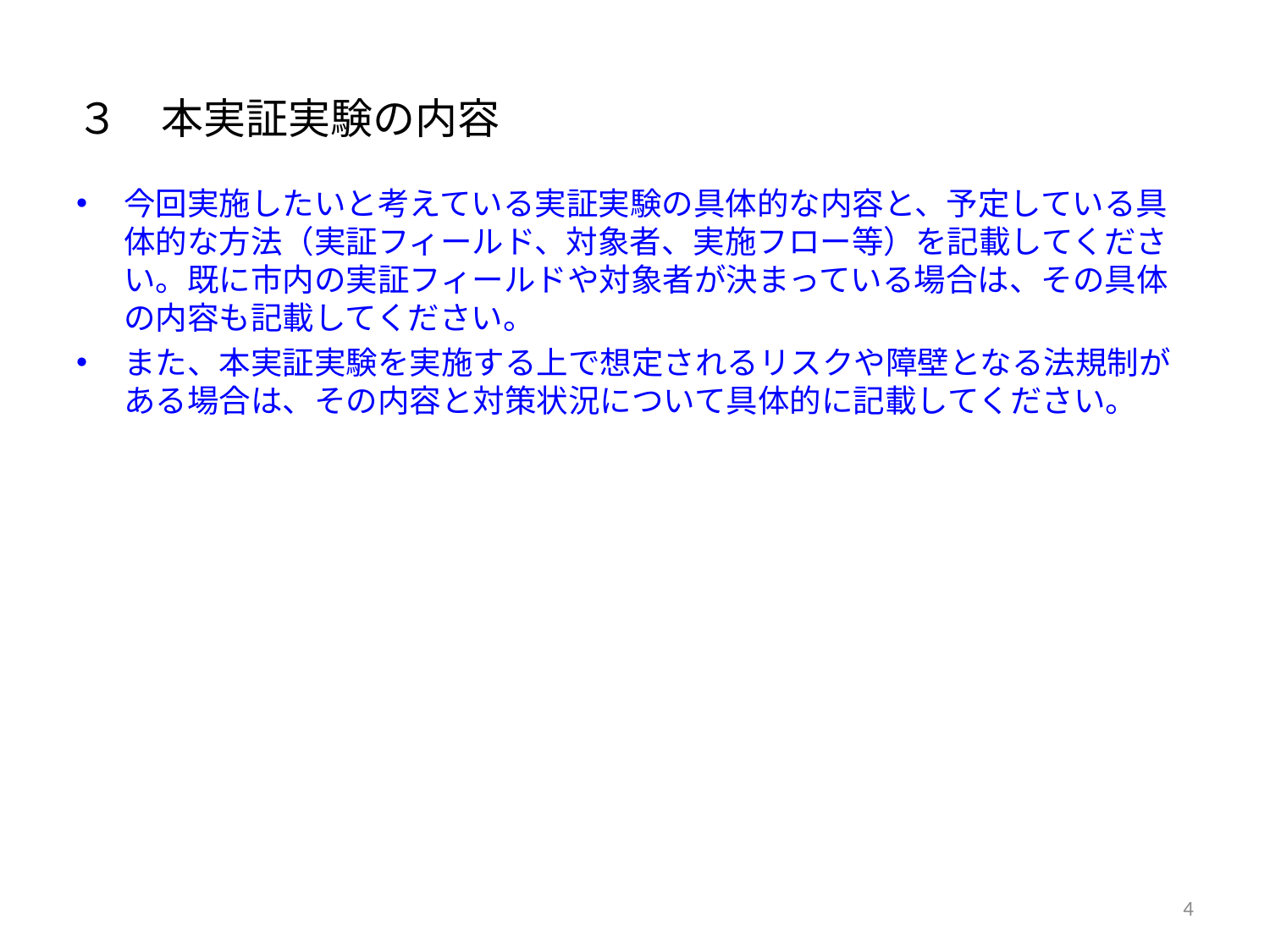

# ３　本実証実験の内容
今回実施したいと考えている実証実験の具体的な内容と、予定している具体的な方法（実証フィールド、対象者、実施フロー等）を記載してください。既に市内の実証フィールドや対象者が決まっている場合は、その具体の内容も記載してください。
また、本実証実験を実施する上で想定されるリスクや障壁となる法規制がある場合は、その内容と対策状況について具体的に記載してください。
4